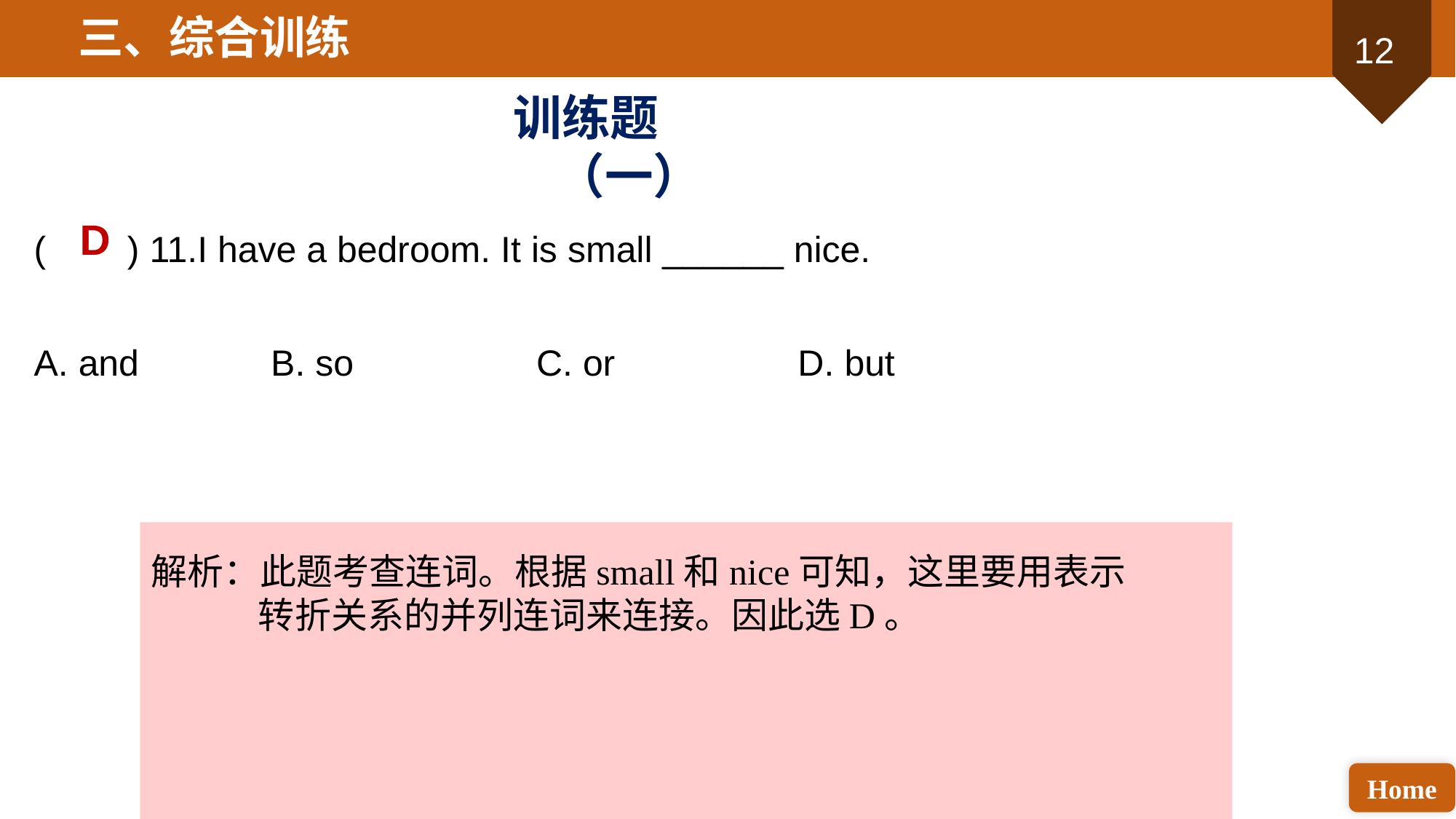

三、综合训练
训练题（一）
D
(        ) 11.I have a bedroom. It is small ______ nice.

A. and             B. so                  C. or                  D. but

解析：此题考查连词。根据small和nice可知，这里要用表示转折关系的并列连词来连接。因此选D。